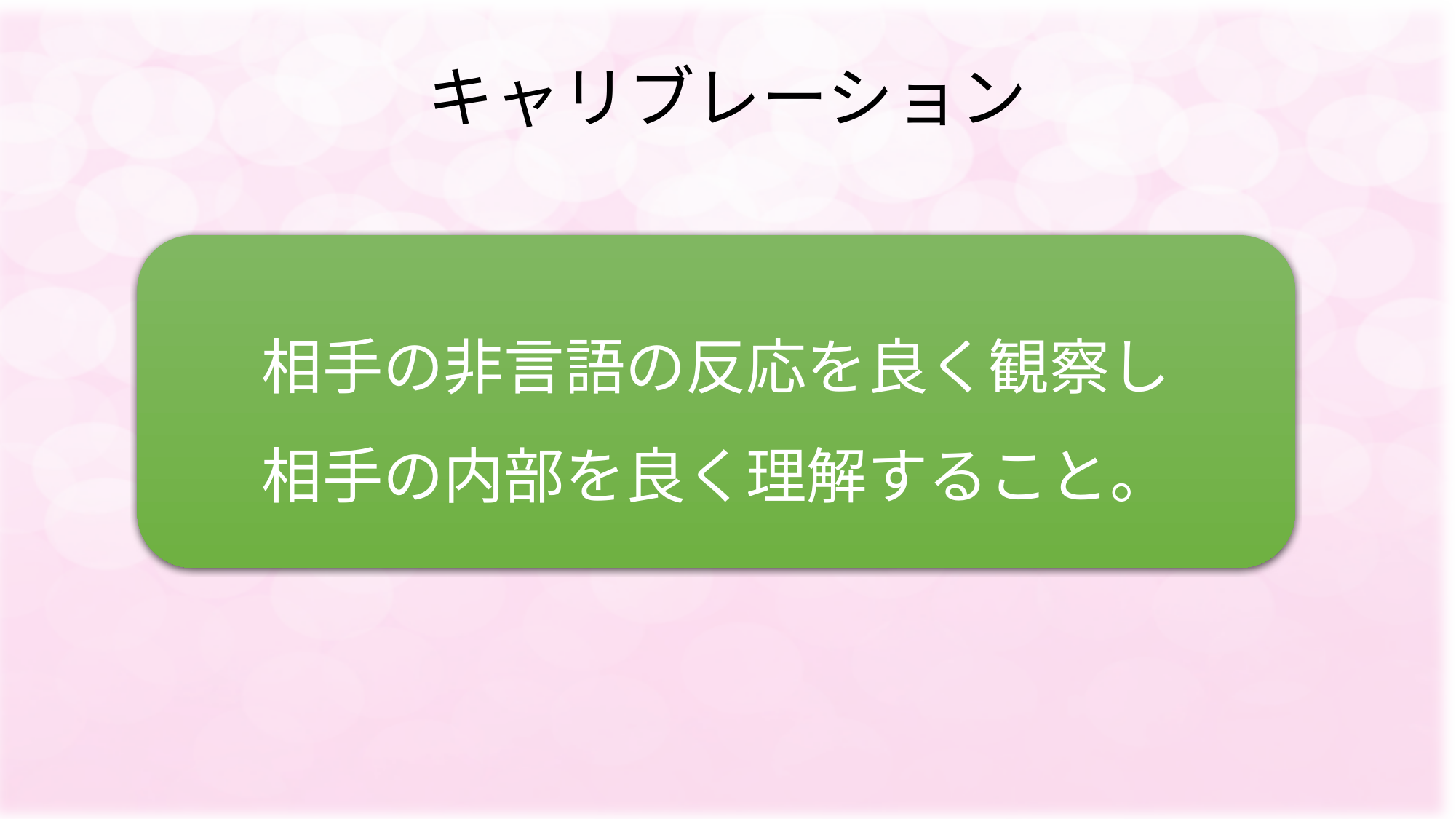

キャリブレーション
相手の非言語の反応を良く観察し
相手の内部を良く理解すること。